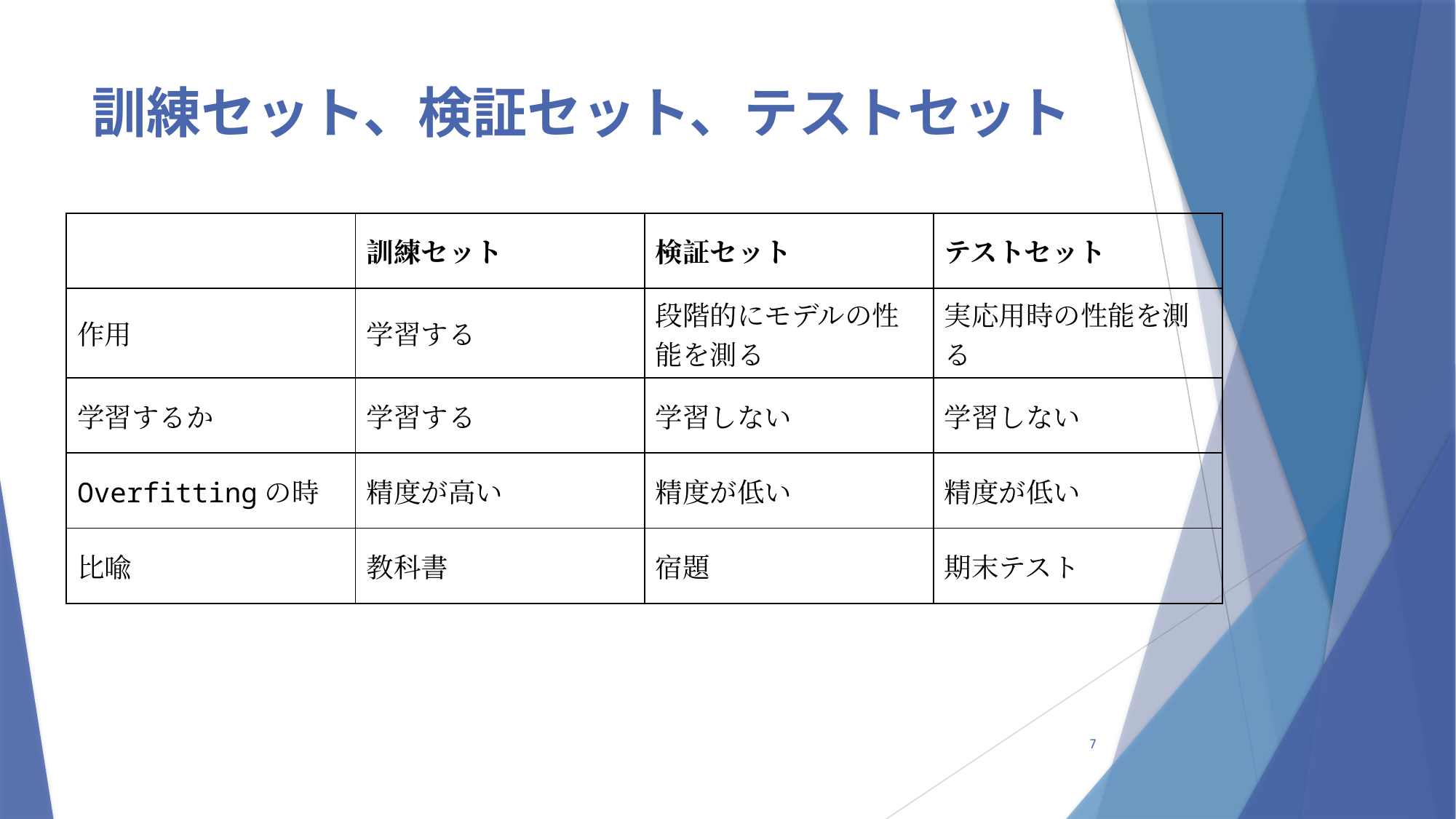

# 訓練セット、検証セット、テストセット
|  | 訓練セット | 検証セット | テストセット |
| --- | --- | --- | --- |
| 作用 | 学習する | 段階的にモデルの性能を測る | 実応用時の性能を測る |
| 学習するか | 学習する | 学習しない | 学習しない |
| Overfittingの時 | 精度が高い | 精度が低い | 精度が低い |
| 比喩 | 教科書 | 宿題 | 期末テスト |
7